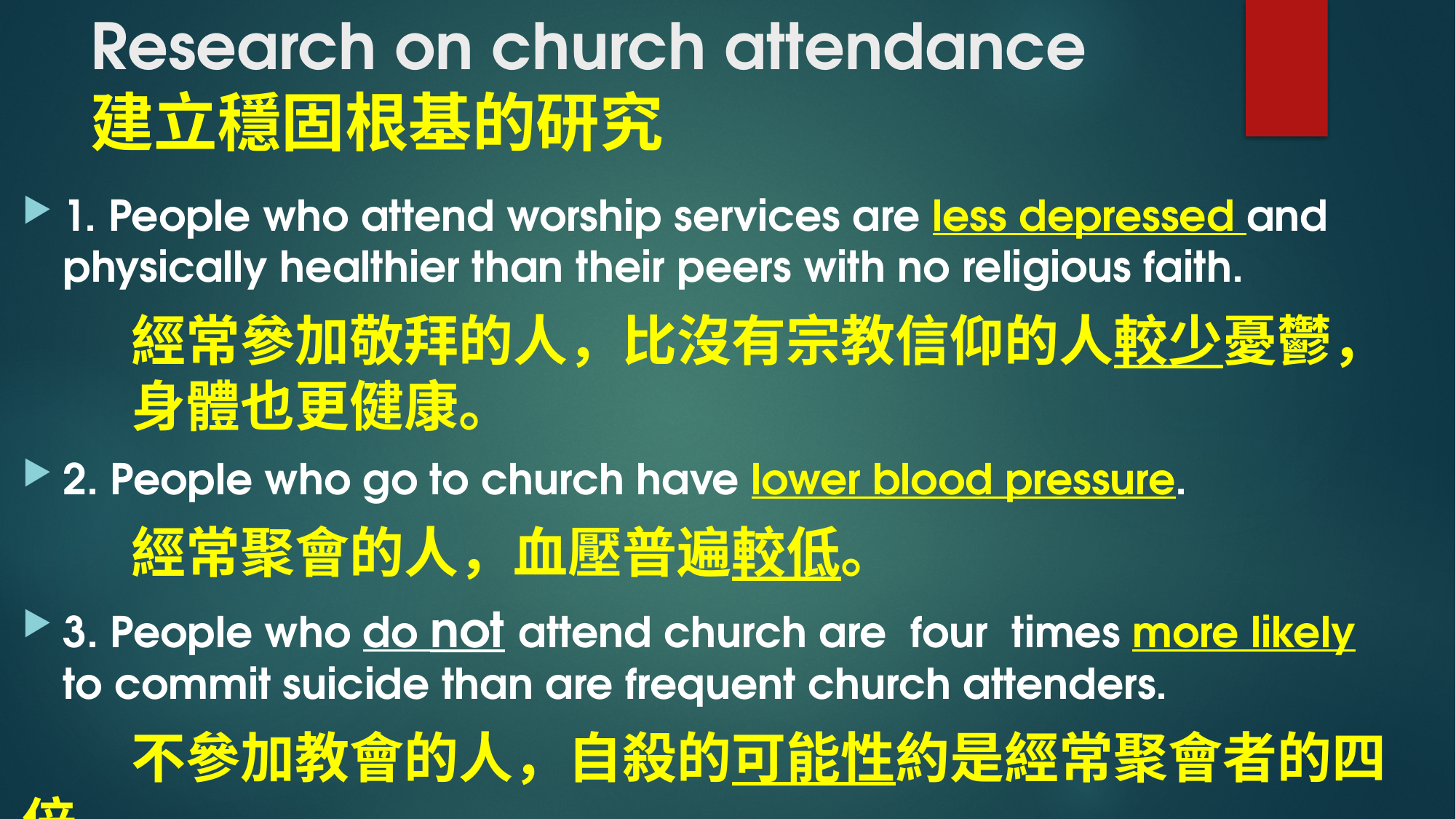

# Research on church attendance 建立穩固根基的研究
1. People who attend worship services are less depressed and physically healthier than their peers with no religious faith.
	經常參加敬拜的人，比沒有宗教信仰的人較少憂鬱，	身體也更健康。
2. People who go to church have lower blood pressure.
	經常聚會的人，血壓普遍較低。
3. People who do not attend church are  four  times more likely to commit suicide than are frequent church attenders.
	不參加教會的人，自殺的可能性約是經常聚會者的四倍。